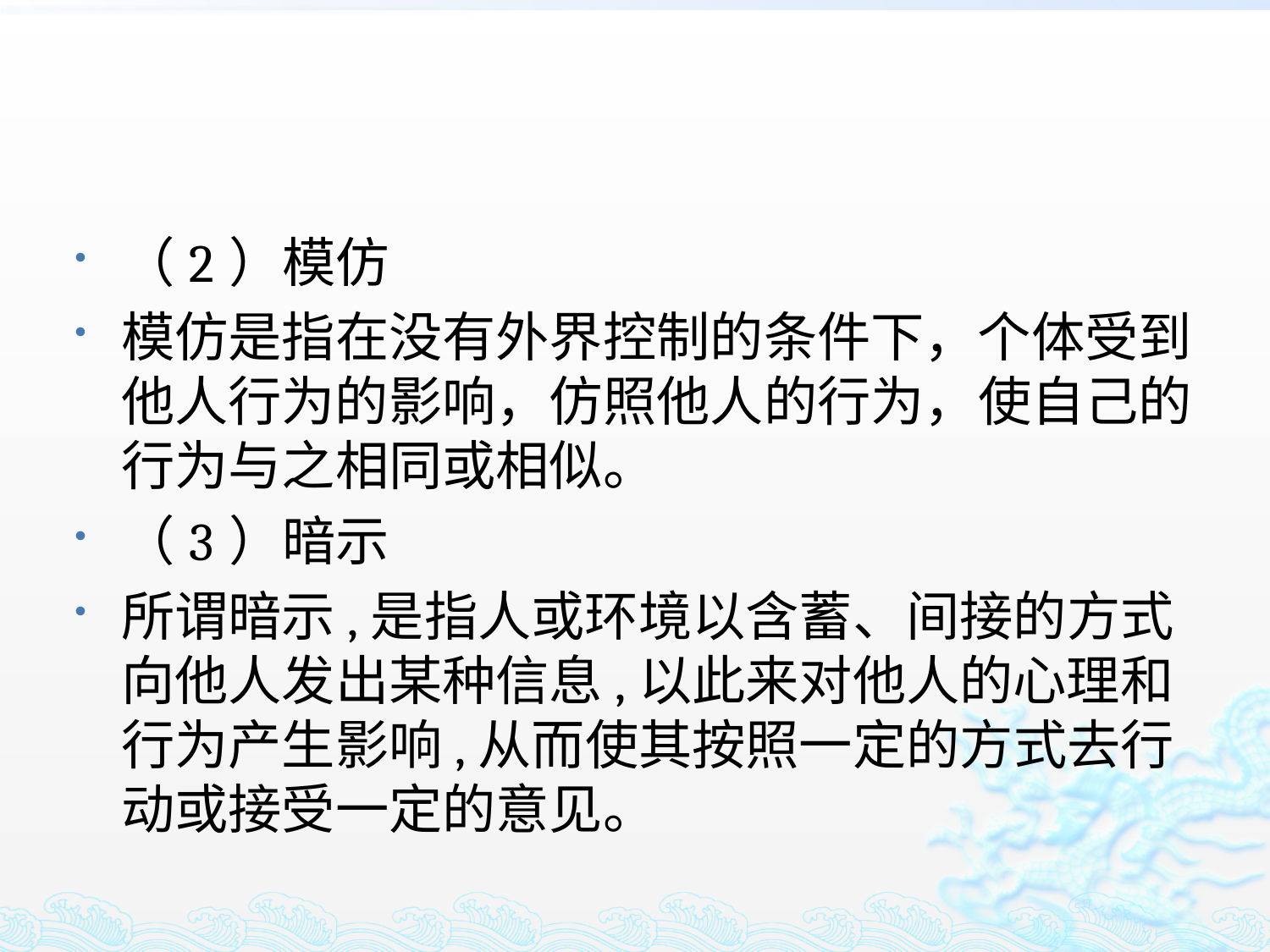

#
（2）模仿
模仿是指在没有外界控制的条件下，个体受到他人行为的影响，仿照他人的行为，使自己的行为与之相同或相似。
（3）暗示
所谓暗示,是指人或环境以含蓄、间接的方式向他人发出某种信息,以此来对他人的心理和行为产生影响,从而使其按照一定的方式去行动或接受一定的意见。